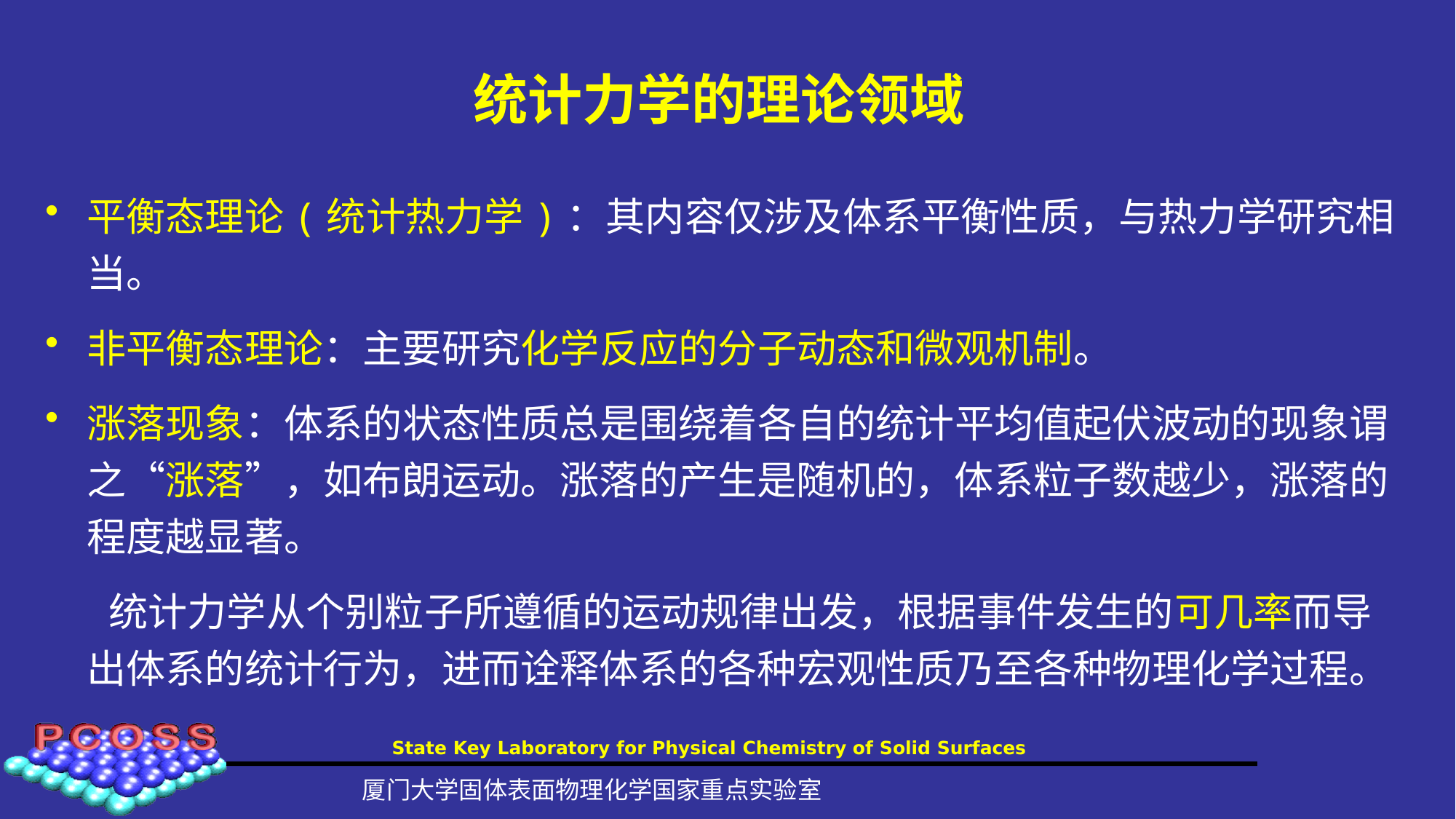

# 统计力学的理论领域
平衡态理论(统计热力学)：其内容仅涉及体系平衡性质，与热力学研究相当。
非平衡态理论：主要研究化学反应的分子动态和微观机制。
涨落现象：体系的状态性质总是围绕着各自的统计平均值起伏波动的现象谓之“涨落”，如布朗运动。涨落的产生是随机的，体系粒子数越少，涨落的程度越显著。
      统计力学从个别粒子所遵循的运动规律出发，根据事件发生的可几率而导出体系的统计行为，进而诠释体系的各种宏观性质乃至各种物理化学过程。